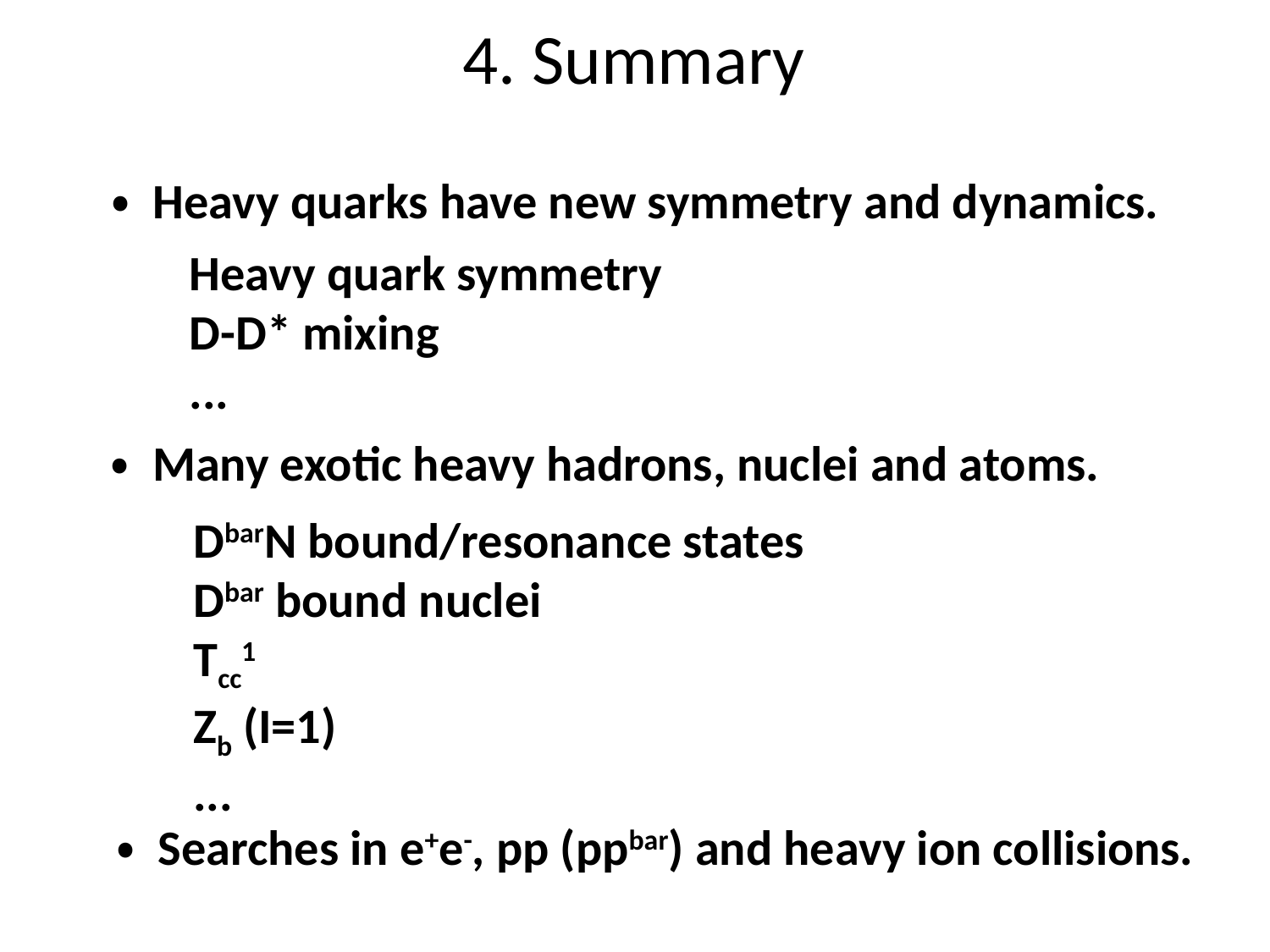

4. Summary
・ Heavy quarks have new symmetry and dynamics.
Heavy quark symmetry
D-D* mixing
...
・ Many exotic heavy hadrons, nuclei and atoms.
DbarN bound/resonance states
Dbar bound nuclei
Tcc1
Zb (I=1)
...
・ Searches in e+e-, pp (ppbar) and heavy ion collisions.